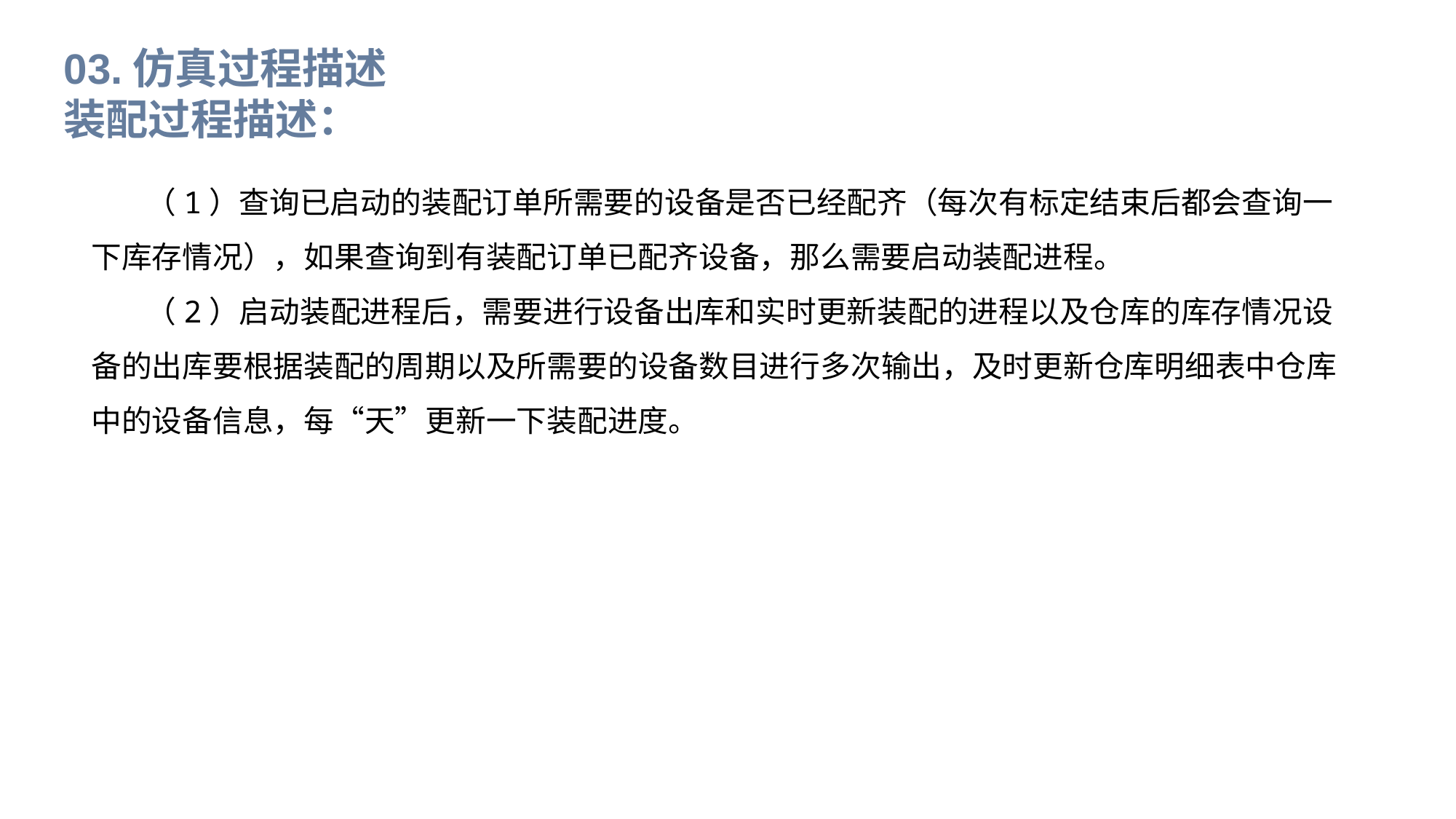

03.仿真过程描述
装配过程描述：

（1）查询已启动的装配订单所需要的设备是否已经配齐（每次有标定结束后都会查询一下库存情况），如果查询到有装配订单已配齐设备，那么需要启动装配进程。
（2）启动装配进程后，需要进行设备出库和实时更新装配的进程以及仓库的库存情况设备的出库要根据装配的周期以及所需要的设备数目进行多次输出，及时更新仓库明细表中仓库中的设备信息，每“天”更新一下装配进度。